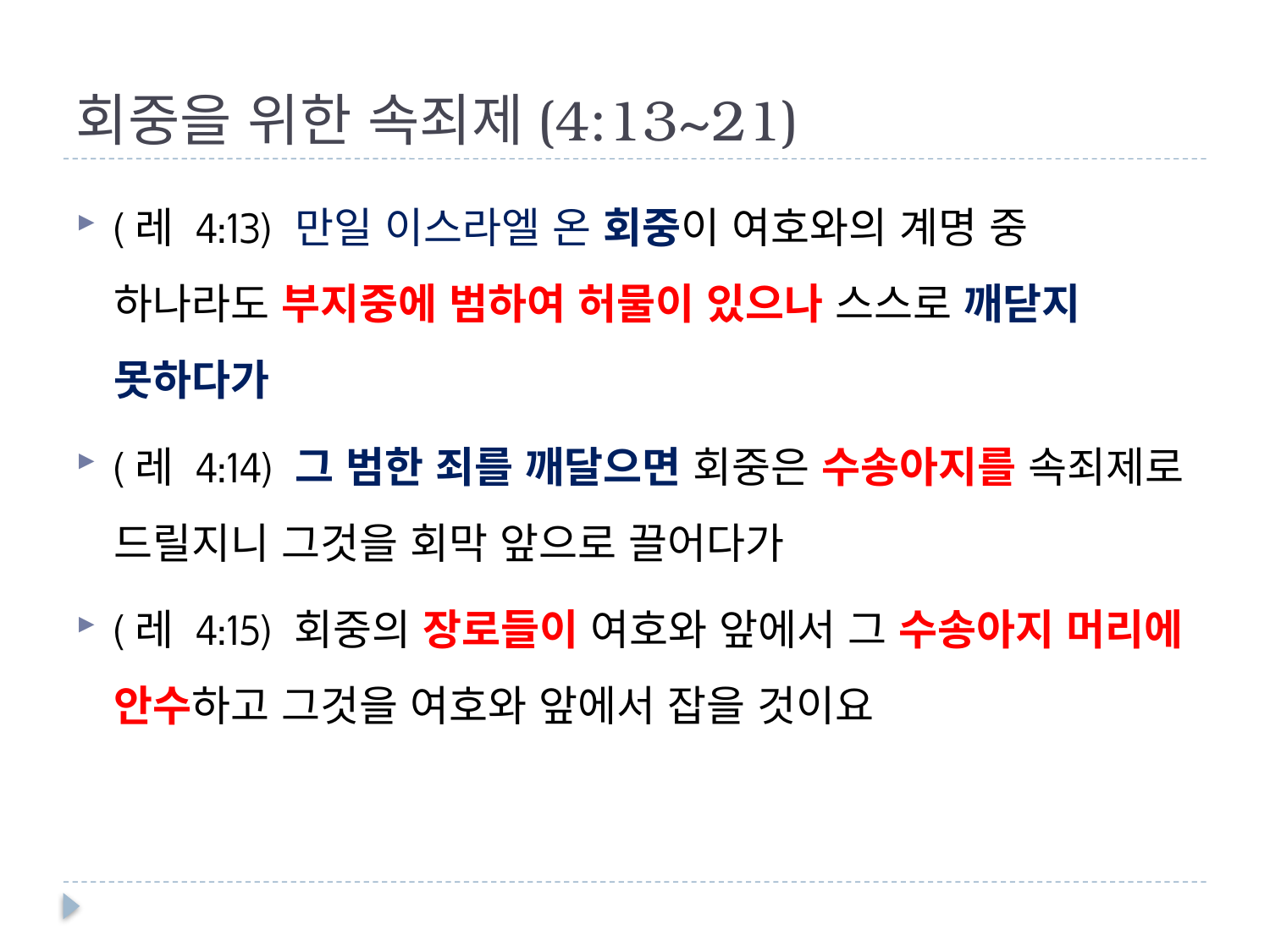

# 회중을 위한 속죄제(4:13~21)
(레 4:13) 만일 이스라엘 온 회중이 여호와의 계명 중 하나라도 부지중에 범하여 허물이 있으나 스스로 깨닫지 못하다가
(레 4:14) 그 범한 죄를 깨달으면 회중은 수송아지를 속죄제로 드릴지니 그것을 회막 앞으로 끌어다가
(레 4:15) 회중의 장로들이 여호와 앞에서 그 수송아지 머리에 안수하고 그것을 여호와 앞에서 잡을 것이요